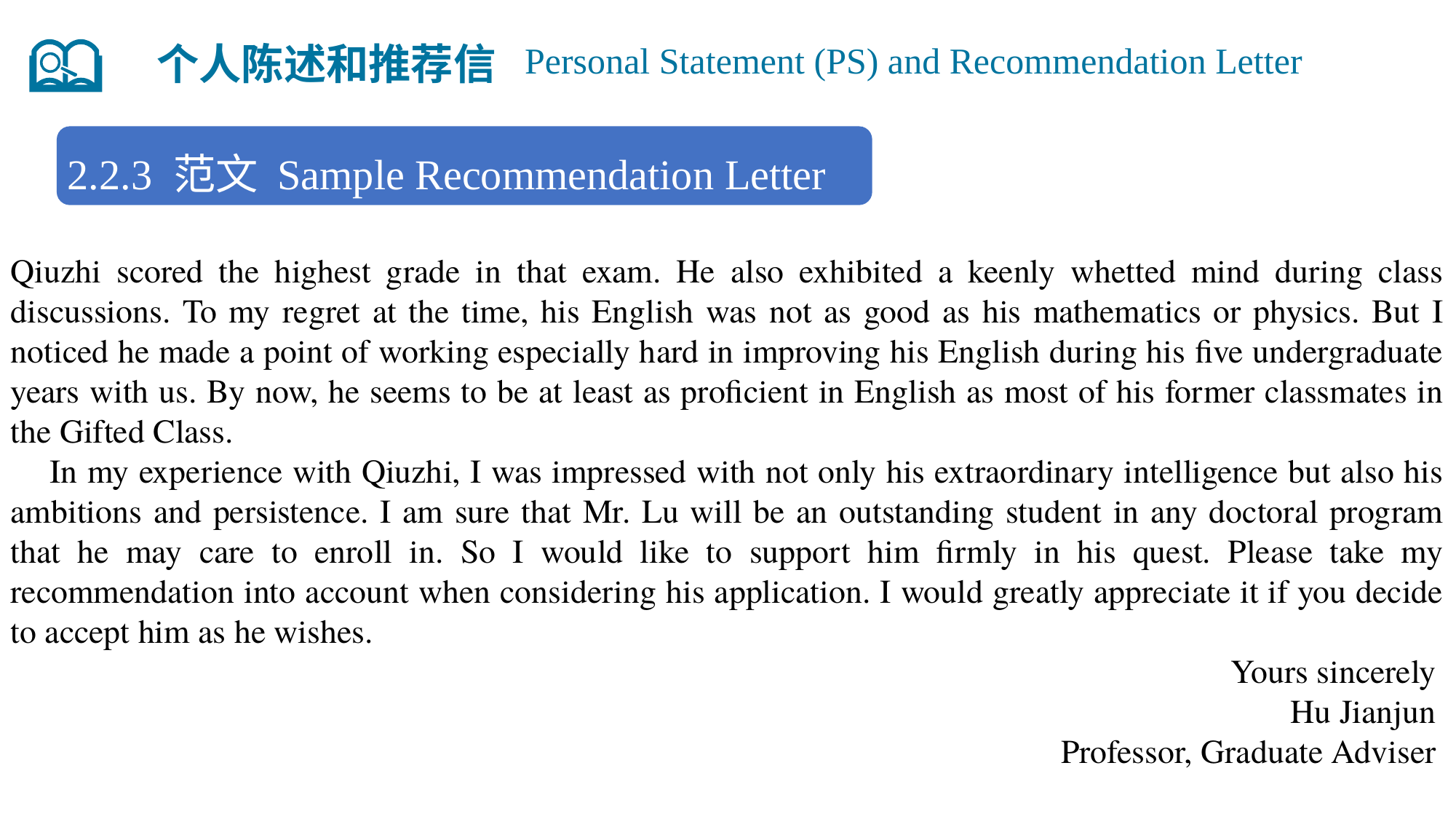

个人陈述和推荐信
Personal Statement (PS) and Recommendation Letter

2.2.3 范文 Sample Recommendation Letter
Qiuzhi scored the highest grade in that exam. He also exhibited a keenly whetted mind during class discussions. To my regret at the time, his English was not as good as his mathematics or physics. But I noticed he made a point of working especially hard in improving his English during his five undergraduate years with us. By now, he seems to be at least as proficient in English as most of his former classmates in the Gifted Class.
    In my experience with Qiuzhi, I was impressed with not only his extraordinary intelligence but also his ambitions and persistence. I am sure that Mr. Lu will be an outstanding student in any doctoral program that he may care to enroll in. So I would like to support him firmly in his quest. Please take my recommendation into account when considering his application. I would greatly appreciate it if you decide to accept him as he wishes.
Yours sincerely
Hu Jianjun
Professor, Graduate Adviser